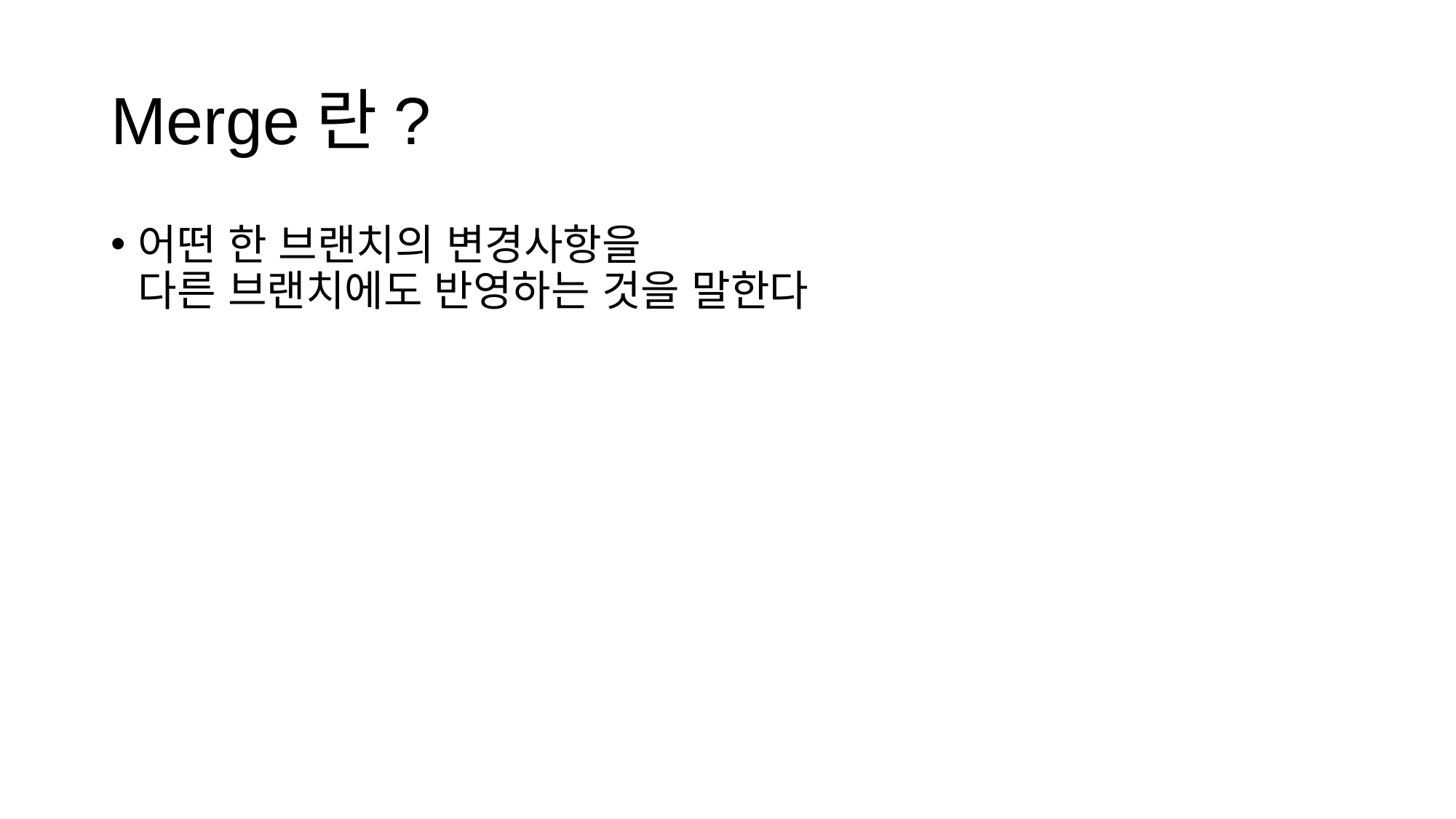

# Merge란?
어떤 한 브랜치의 변경사항을
다른 브랜치에도 반영하는 것을 말한다